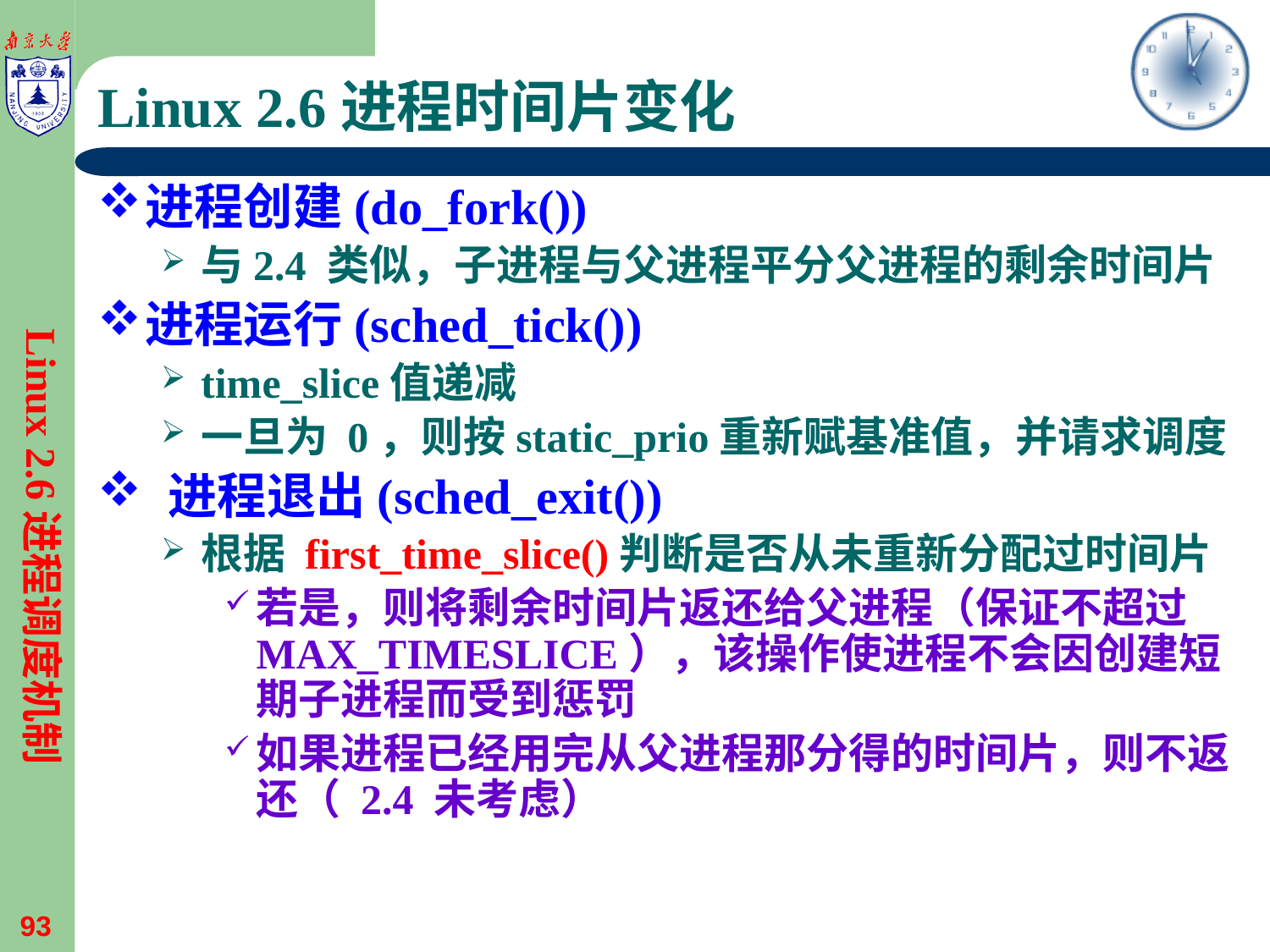

# Linux 2.6进程时间片变化
进程创建(do_fork())
与2.4 类似，子进程与父进程平分父进程的剩余时间片
进程运行(sched_tick())
time_slice值递减
一旦为 0，则按static_prio重新赋基准值，并请求调度
 进程退出(sched_exit())
根据 first_time_slice()判断是否从未重新分配过时间片
若是，则将剩余时间片返还给父进程（保证不超过 MAX_TIMESLICE），该操作使进程不会因创建短期子进程而受到惩罚
如果进程已经用完从父进程那分得的时间片，则不返还（ 2.4 未考虑）
Linux 2.6进程调度机制
93